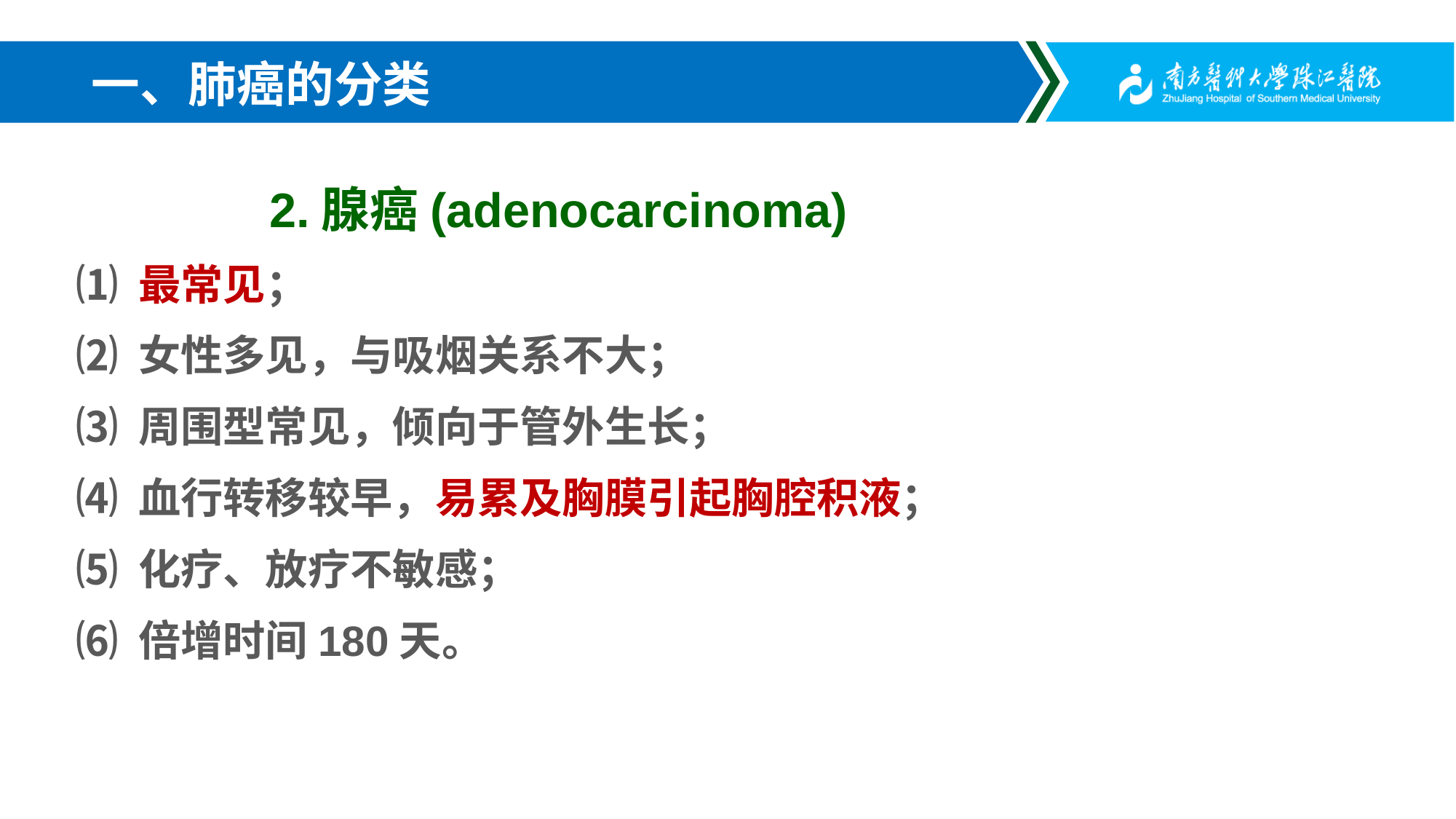

# 一、肺癌的分类
2.腺癌(adenocarcinoma)
⑴ 最常见；
⑵ 女性多见，与吸烟关系不大；
⑶ 周围型常见，倾向于管外生长；
⑷ 血行转移较早，易累及胸膜引起胸腔积液；
⑸ 化疗、放疗不敏感；
⑹ 倍增时间180天。